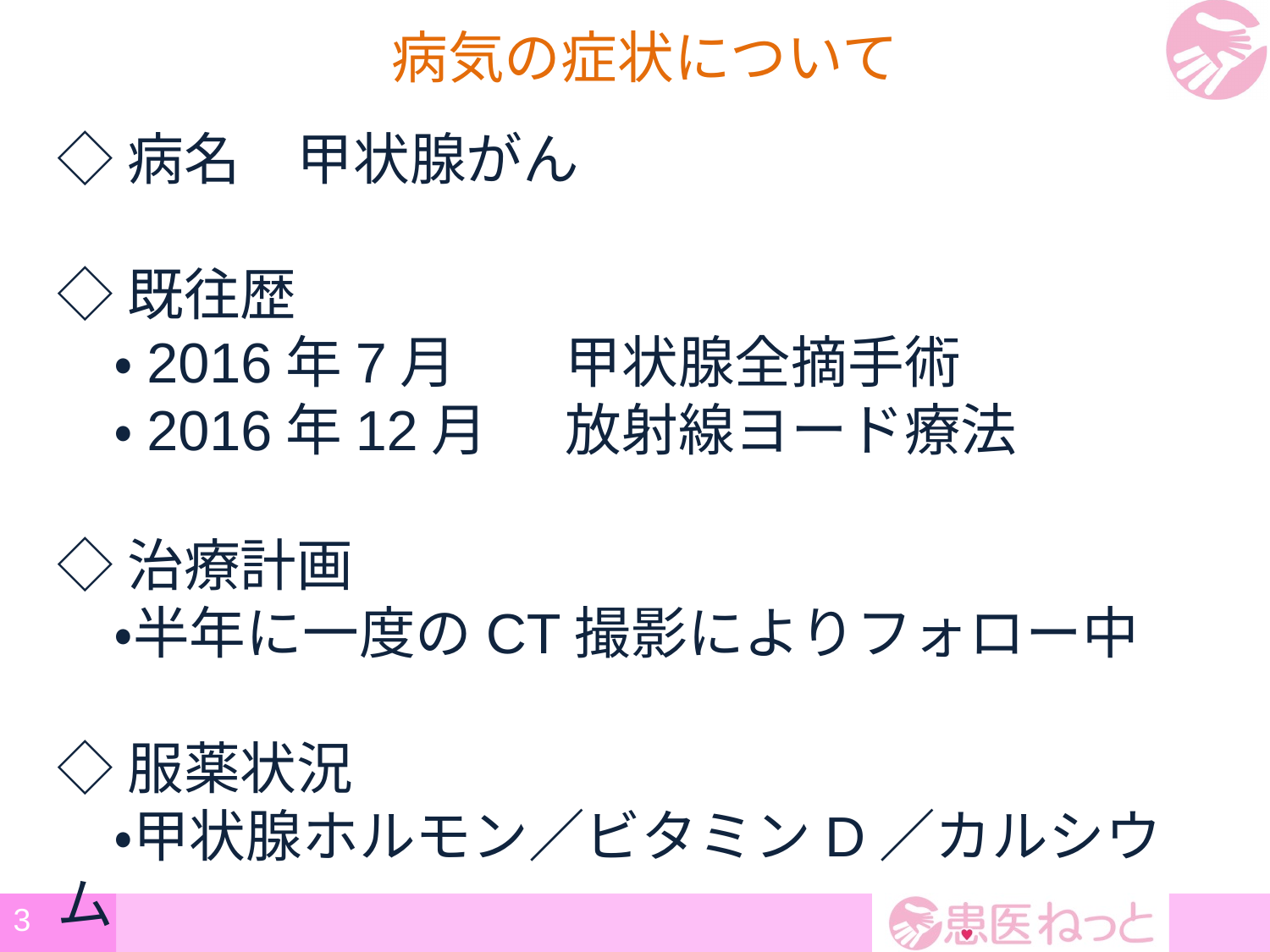

病気の症状について
◇病名　甲状腺がん

◇既往歴
　・2016年7月	甲状腺全摘手術
　・2016年12月	放射線ヨード療法

◇治療計画
　・半年に一度のCT撮影によりフォロー中

◇服薬状況
　・甲状腺ホルモン／ビタミンD／カルシウム
3